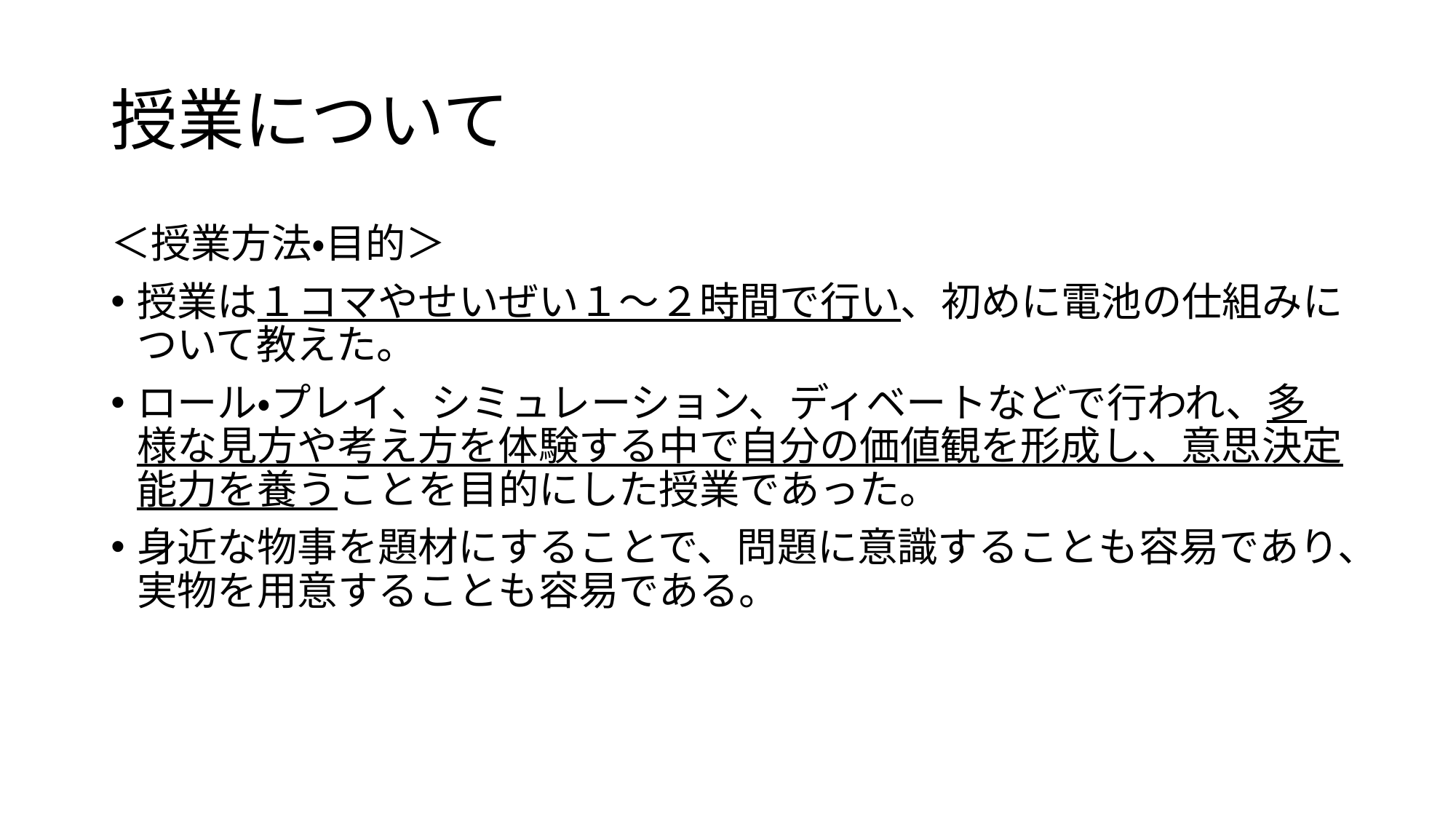

# 授業について
＜授業方法・目的＞
授業は１コマやせいぜい１～２時間で行い、初めに電池の仕組みについて教えた。
ロール・プレイ、シミュレーション、ディベートなどで行われ、多様な見方や考え方を体験する中で自分の価値観を形成し、意思決定能力を養うことを目的にした授業であった。
身近な物事を題材にすることで、問題に意識することも容易であり、実物を用意することも容易である。